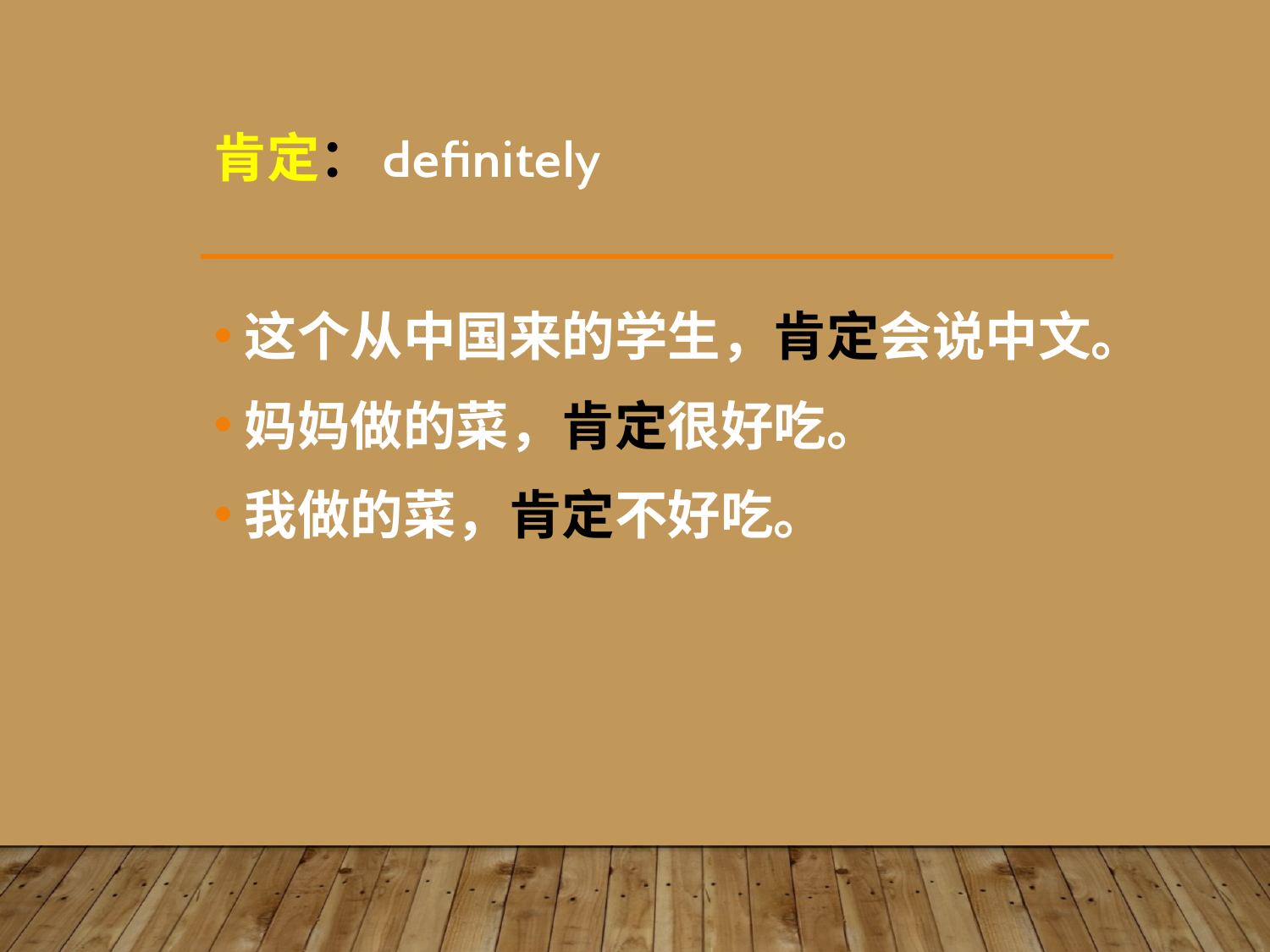

肯定：definitely

这个从中国来的学生，肯定会说中文。
妈妈做的菜，肯定很好吃。
我做的菜，肯定不好吃。